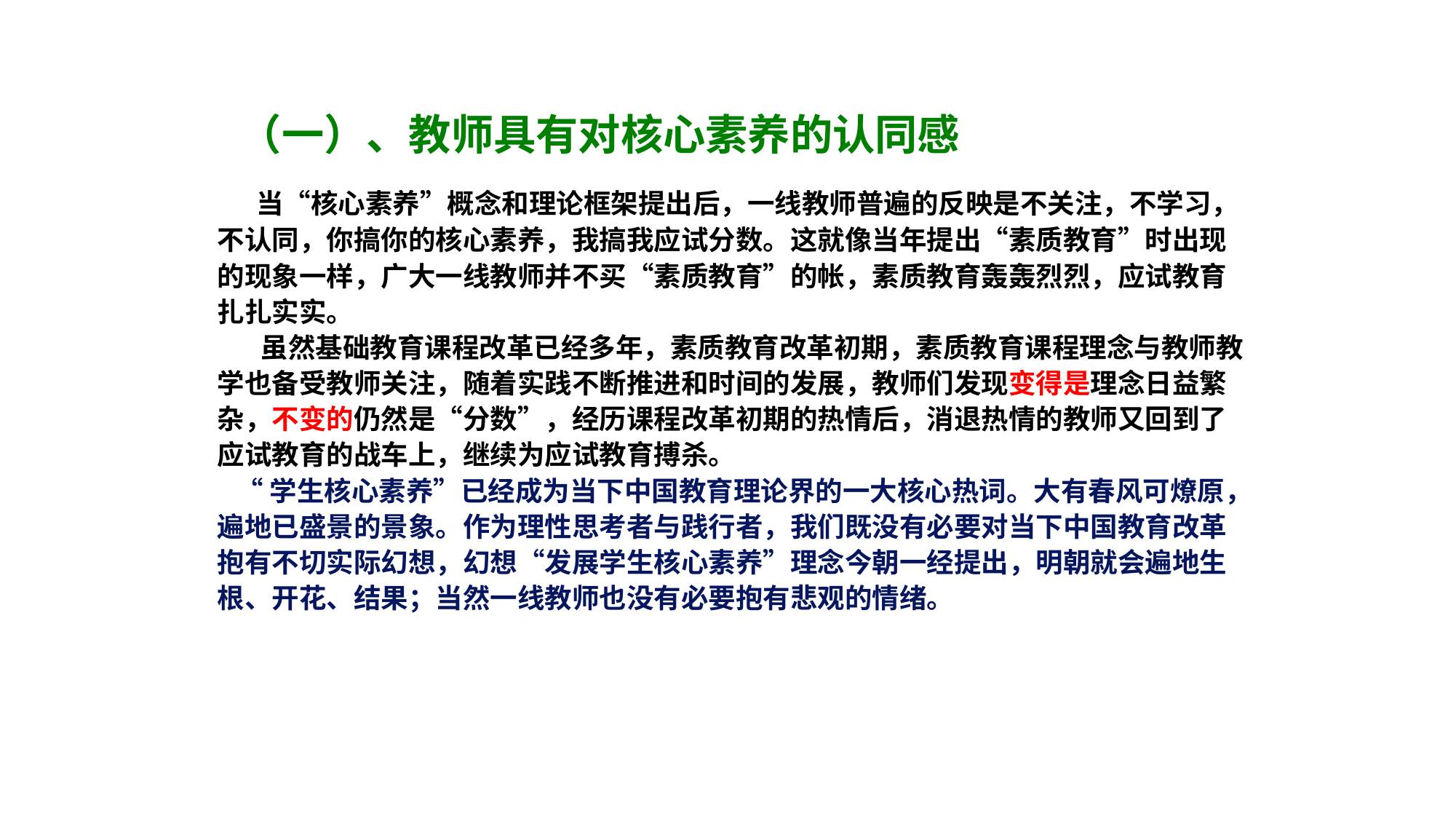

（一）、教师具有对核心素养的认同感
     当“核心素养”概念和理论框架提出后，一线教师普遍的反映是不关注，不学习，不认同，你搞你的核心素养，我搞我应试分数。这就像当年提出“素质教育”时出现的现象一样，广大一线教师并不买“素质教育”的帐，素质教育轰轰烈烈，应试教育扎扎实实。
      虽然基础教育课程改革已经多年，素质教育改革初期，素质教育课程理念与教师教学也备受教师关注，随着实践不断推进和时间的发展，教师们发现变得是理念日益繁杂，不变的仍然是“分数”，经历课程改革初期的热情后，消退热情的教师又回到了应试教育的战车上，继续为应试教育搏杀。
   “学生核心素养”已经成为当下中国教育理论界的一大核心热词。大有春风可燎原，遍地已盛景的景象。作为理性思考者与践行者，我们既没有必要对当下中国教育改革抱有不切实际幻想，幻想“发展学生核心素养”理念今朝一经提出，明朝就会遍地生根、开花、结果；当然一线教师也没有必要抱有悲观的情绪。